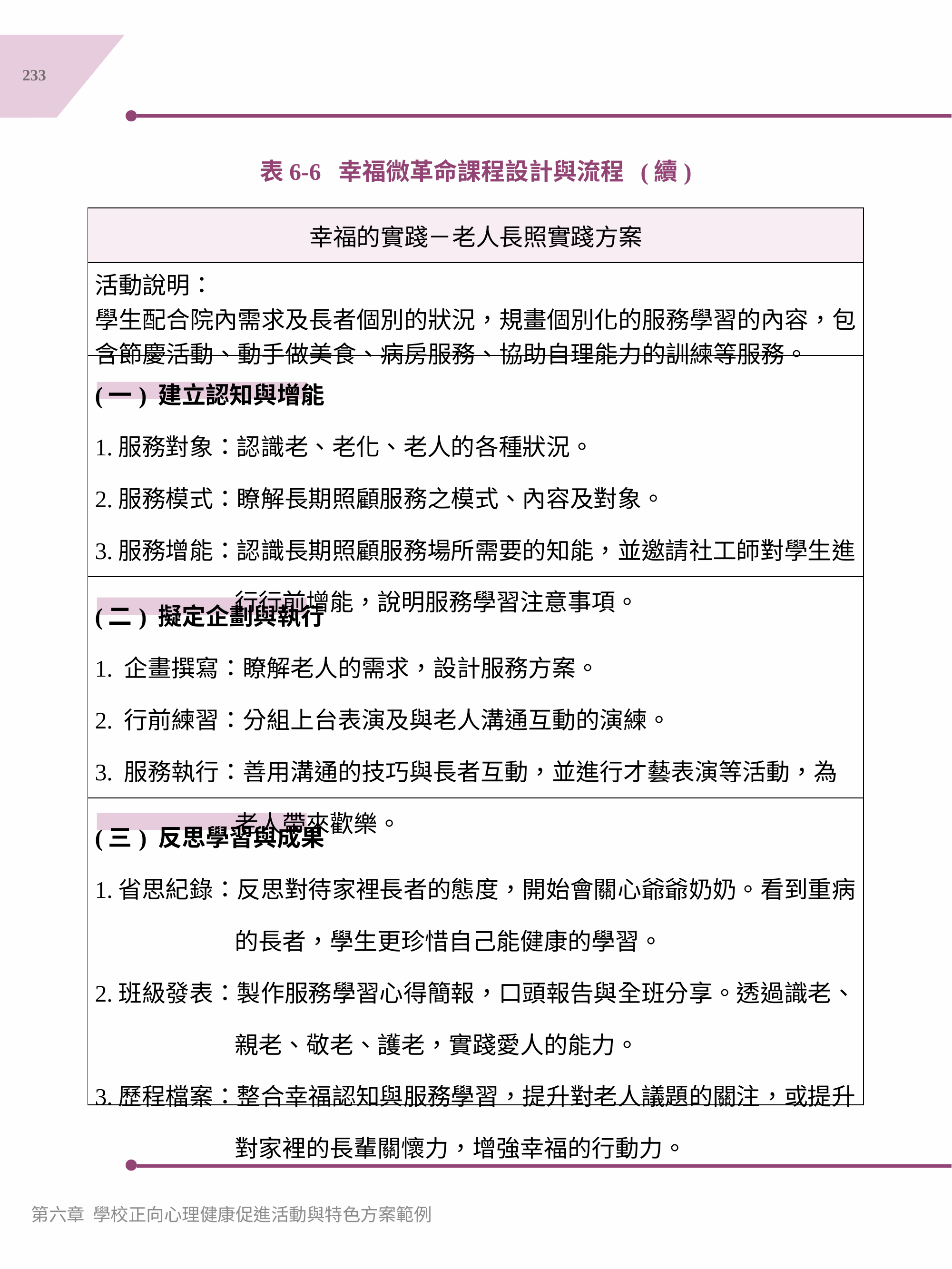

233
表6-6  幸福微革命課程設計與流程  (續)
| 幸福的實踐－老人長照實踐方案 |
| --- |
| 活動說明： 學生配合院內需求及長者個別的狀況，規畫個別化的服務學習的內容，包含節慶活動、動手做美食、病房服務、協助自理能力的訓練等服務。 |
| (一) 建立認知與增能 1.服務對象：認識老、老化、老人的各種狀況。 2.服務模式：瞭解長期照顧服務之模式、內容及對象。 3.服務增能：認識長期照顧服務場所需要的知能，並邀請社工師對學生進行行前增能，說明服務學習注意事項。 |
| (二) 擬定企劃與執行 1. 企畫撰寫：瞭解老人的需求，設計服務方案。 2. 行前練習：分組上台表演及與老人溝通互動的演練。 3. 服務執行：善用溝通的技巧與長者互動，並進行才藝表演等活動，為老人帶來歡樂。 |
| (三) 反思學習與成果 1.省思紀錄：反思對待家裡長者的態度，開始會關心爺爺奶奶。看到重病的長者，學生更珍惜自己能健康的學習。 2.班級發表：製作服務學習心得簡報，口頭報告與全班分享。透過識老、親老、敬老、護老，實踐愛人的能力。 3.歷程檔案：整合幸福認知與服務學習，提升對老人議題的關注，或提升對家裡的長輩關懷力，增強幸福的行動力。 |

第六章  學校正向心理健康促進活動與特色方案範例